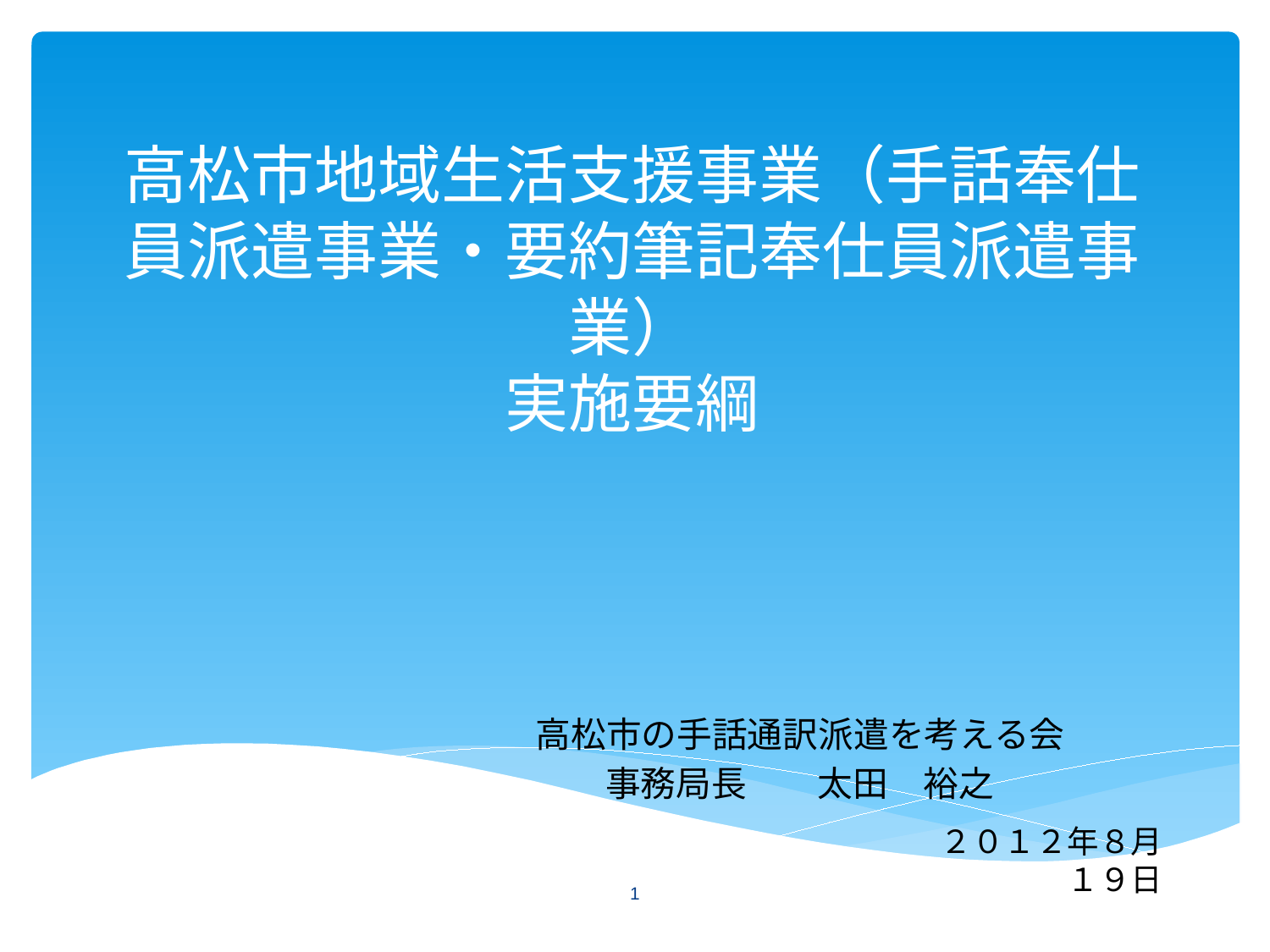

高松市地域生活支援事業（手話奉仕員派遣事業・要約筆記奉仕員派遣事業）
実施要綱
高松市の手話通訳派遣を考える会
事務局長　　太田　裕之
２０１２年８月１９日
1